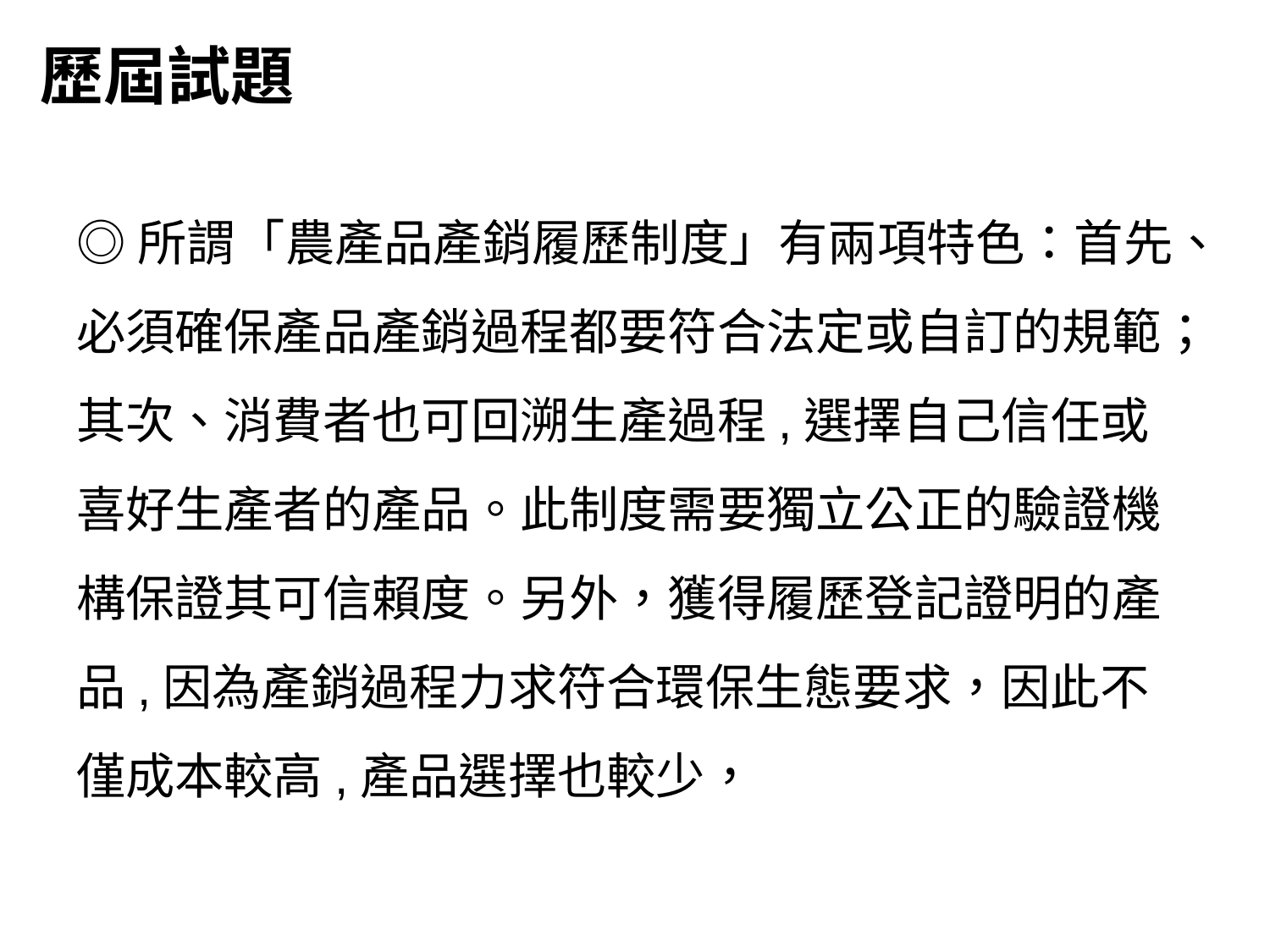

歷屆試題
◎所謂「農產品產銷履歷制度」有兩項特色：首先、必須確保產品產銷過程都要符合法定或自訂的規範；其次、消費者也可回溯生產過程,選擇自己信任或喜好生產者的產品。此制度需要獨立公正的驗證機構保證其可信賴度。另外，獲得履歷登記證明的產品,因為產銷過程力求符合環保生態要求，因此不僅成本較高,產品選擇也較少，